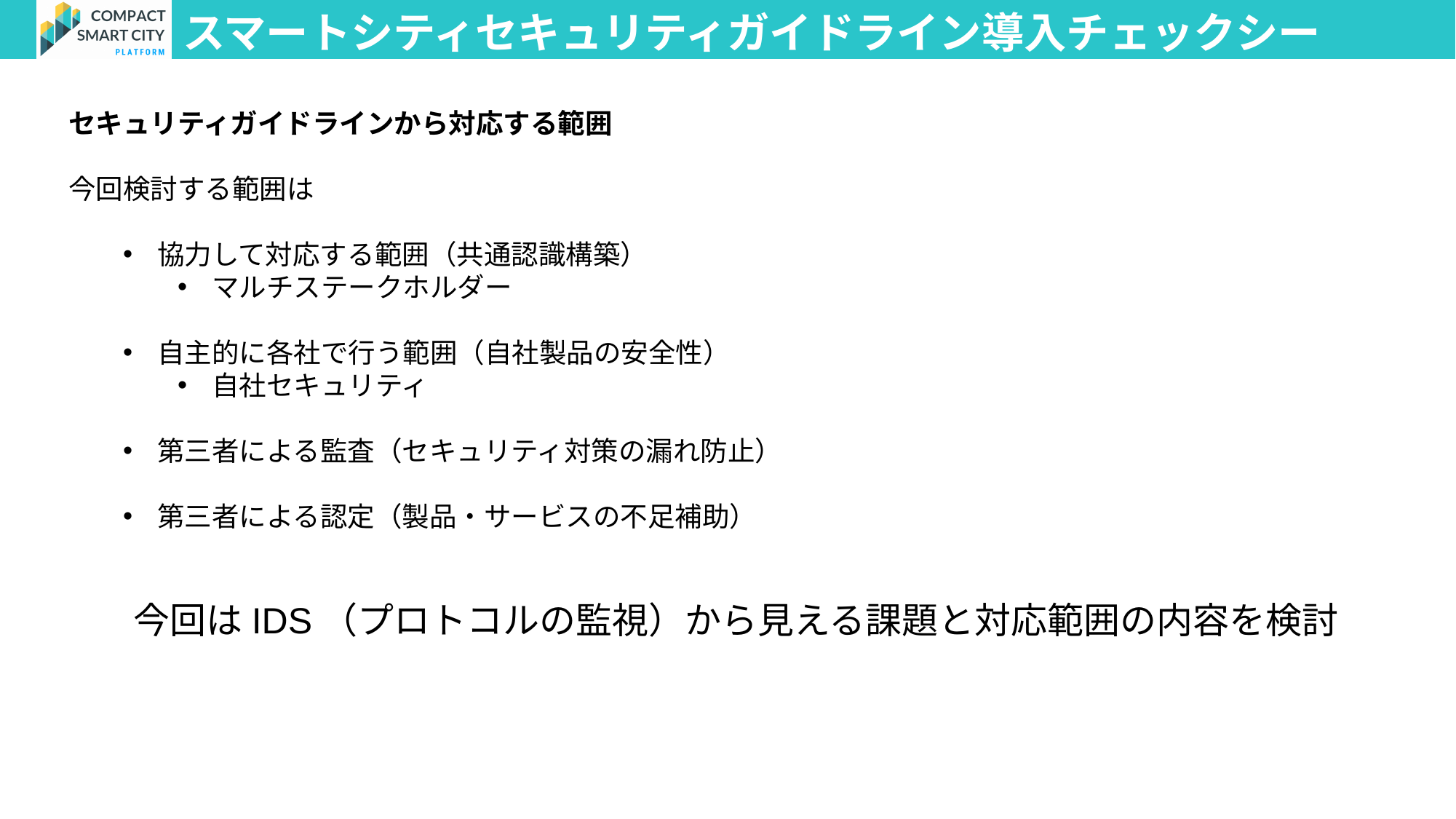

スマートシティセキュリティガイドライン導入チェックシート
セキュリティガイドラインから対応する範囲

今回検討する範囲は

協力して対応する範囲（共通認識構築）
マルチステークホルダー

自主的に各社で行う範囲（自社製品の安全性）
自社セキュリティ

第三者による監査（セキュリティ対策の漏れ防止）

第三者による認定（製品・サービスの不足補助）

今回はIDS（プロトコルの監視）から見える課題と対応範囲の内容を検討